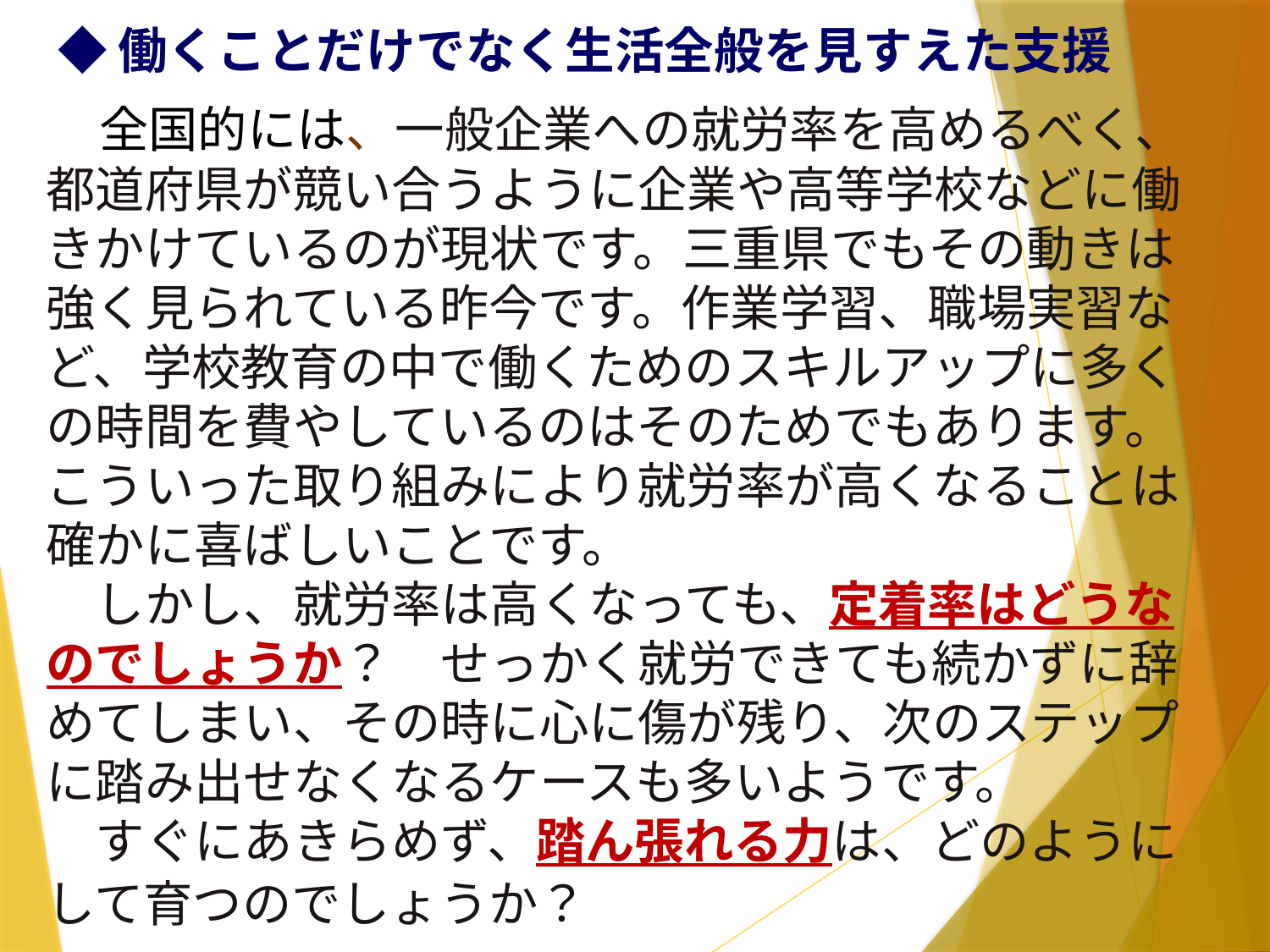

# ◆働くことだけでなく生活全般を見すえた支援
　全国的には、一般企業への就労率を高めるべく、都道府県が競い合うように企業や高等学校などに働きかけているのが現状です。三重県でもその動きは強く見られている昨今です。作業学習、職場実習など、学校教育の中で働くためのスキルアップに多くの時間を費やしているのはそのためでもあります。こういった取り組みにより就労率が高くなることは確かに喜ばしいことです。
　しかし、就労率は高くなっても、定着率はどうなのでしょうか？　せっかく就労できても続かずに辞めてしまい、その時に心に傷が残り、次のステップに踏み出せなくなるケースも多いようです。
　すぐにあきらめず、踏ん張れる力は、どのようにして育つのでしょうか？